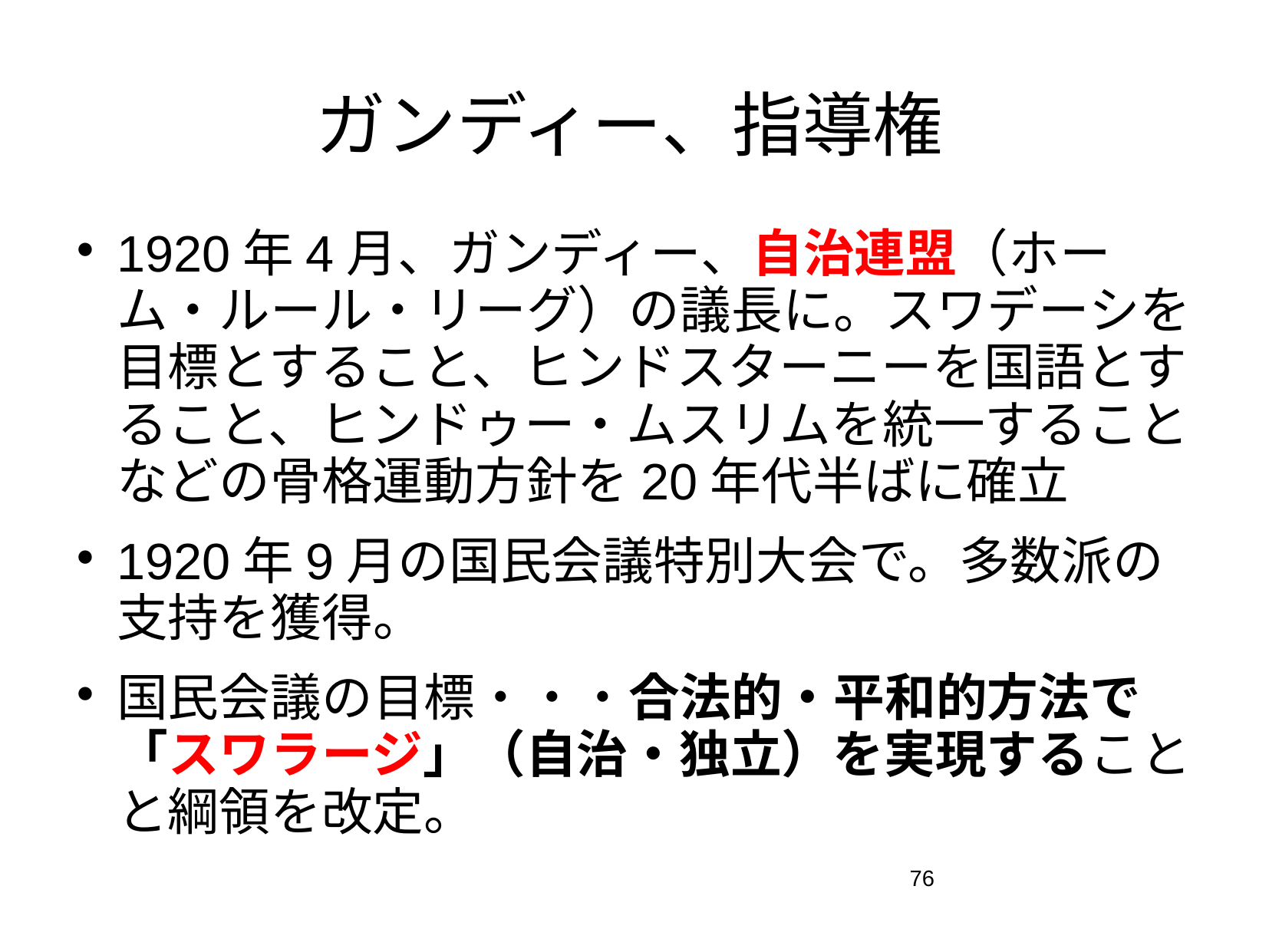

# ガンディー、指導権
1920年4月、ガンディー、自治連盟（ホーム・ルール・リーグ）の議長に。スワデーシを目標とすること、ヒンドスターニーを国語とすること、ヒンドゥー・ムスリムを統一することなどの骨格運動方針を20年代半ばに確立
1920年9月の国民会議特別大会で。多数派の支持を獲得。
国民会議の目標・・・合法的・平和的方法で「スワラージ」（自治・独立）を実現することと綱領を改定。

76